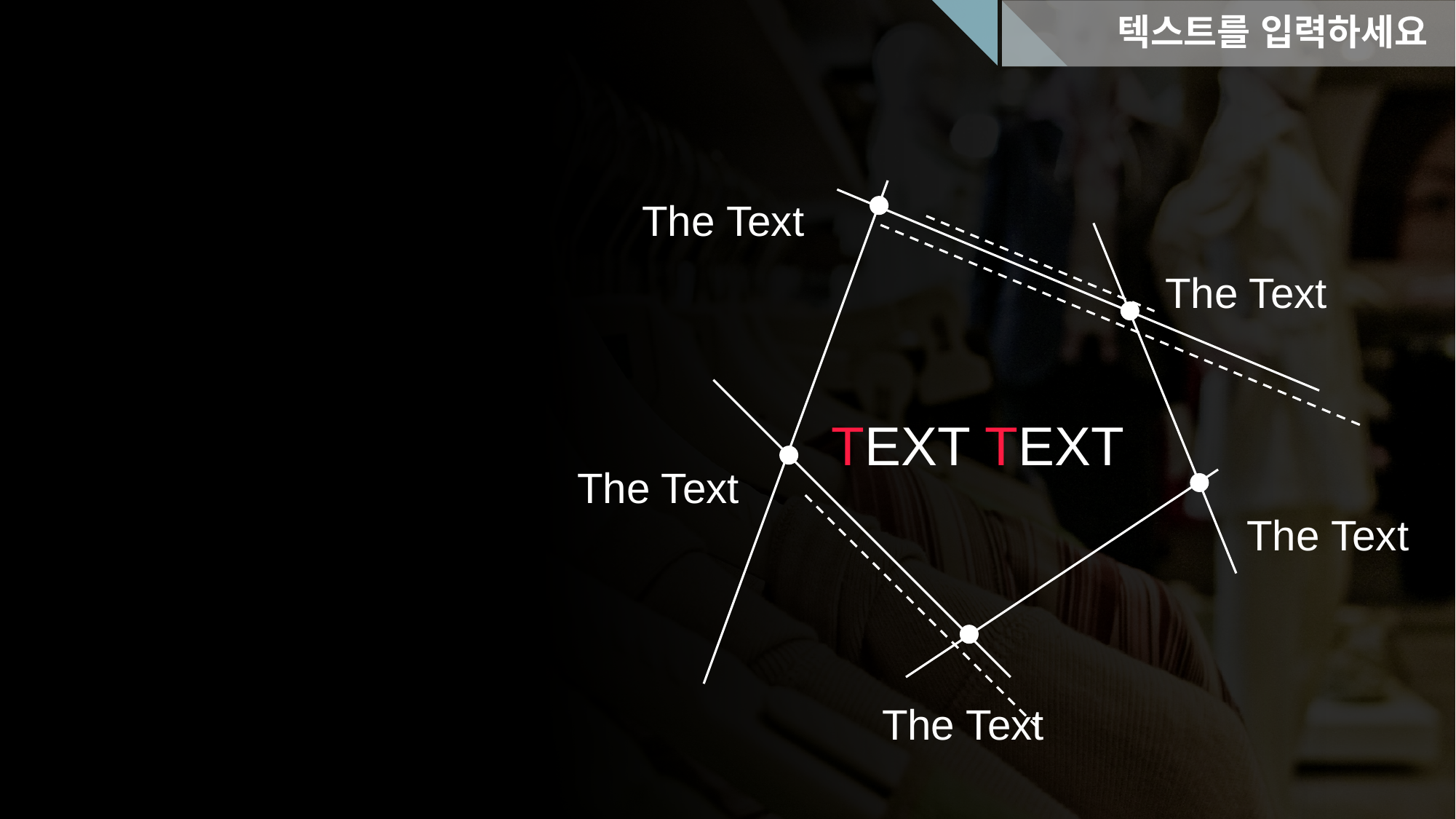

텍스트를 입력하세요
The Text

The Text
TEXT TEXT
The Text
The Text
The Text